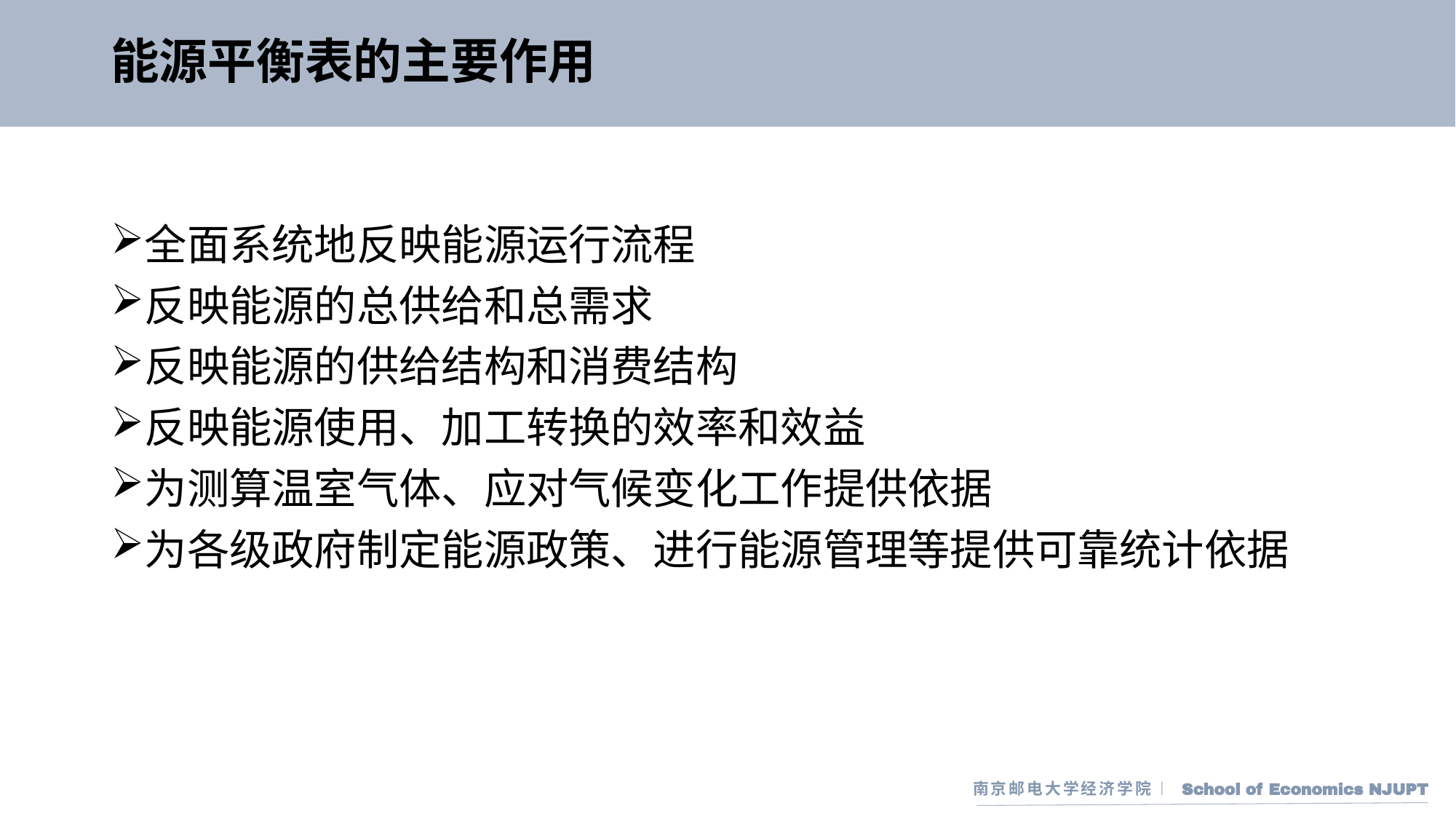

# 能源平衡表的主要作用
全面系统地反映能源运行流程
反映能源的总供给和总需求
反映能源的供给结构和消费结构
反映能源使用、加工转换的效率和效益
为测算温室气体、应对气候变化工作提供依据
为各级政府制定能源政策、进行能源管理等提供可靠统计依据